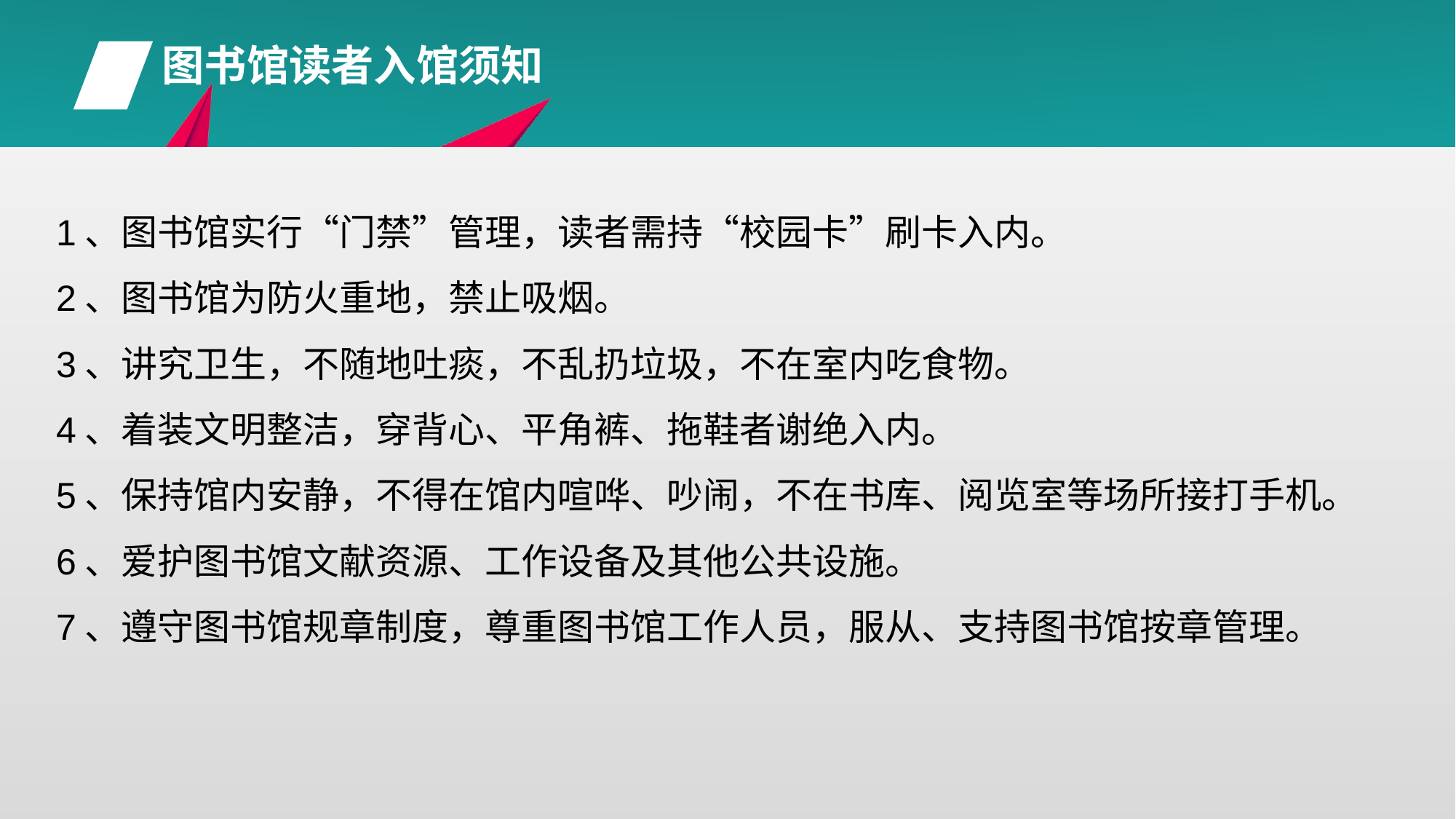

图书馆读者入馆须知

1、图书馆实行“门禁”管理，读者需持“校园卡”刷卡入内。
2、图书馆为防火重地，禁止吸烟。
3、讲究卫生，不随地吐痰，不乱扔垃圾，不在室内吃食物。
4、着装文明整洁，穿背心、平角裤、拖鞋者谢绝入内。
5、保持馆内安静，不得在馆内喧哗、吵闹，不在书库、阅览室等场所接打手机。
6、爱护图书馆文献资源、工作设备及其他公共设施。
7、遵守图书馆规章制度，尊重图书馆工作人员，服从、支持图书馆按章管理。